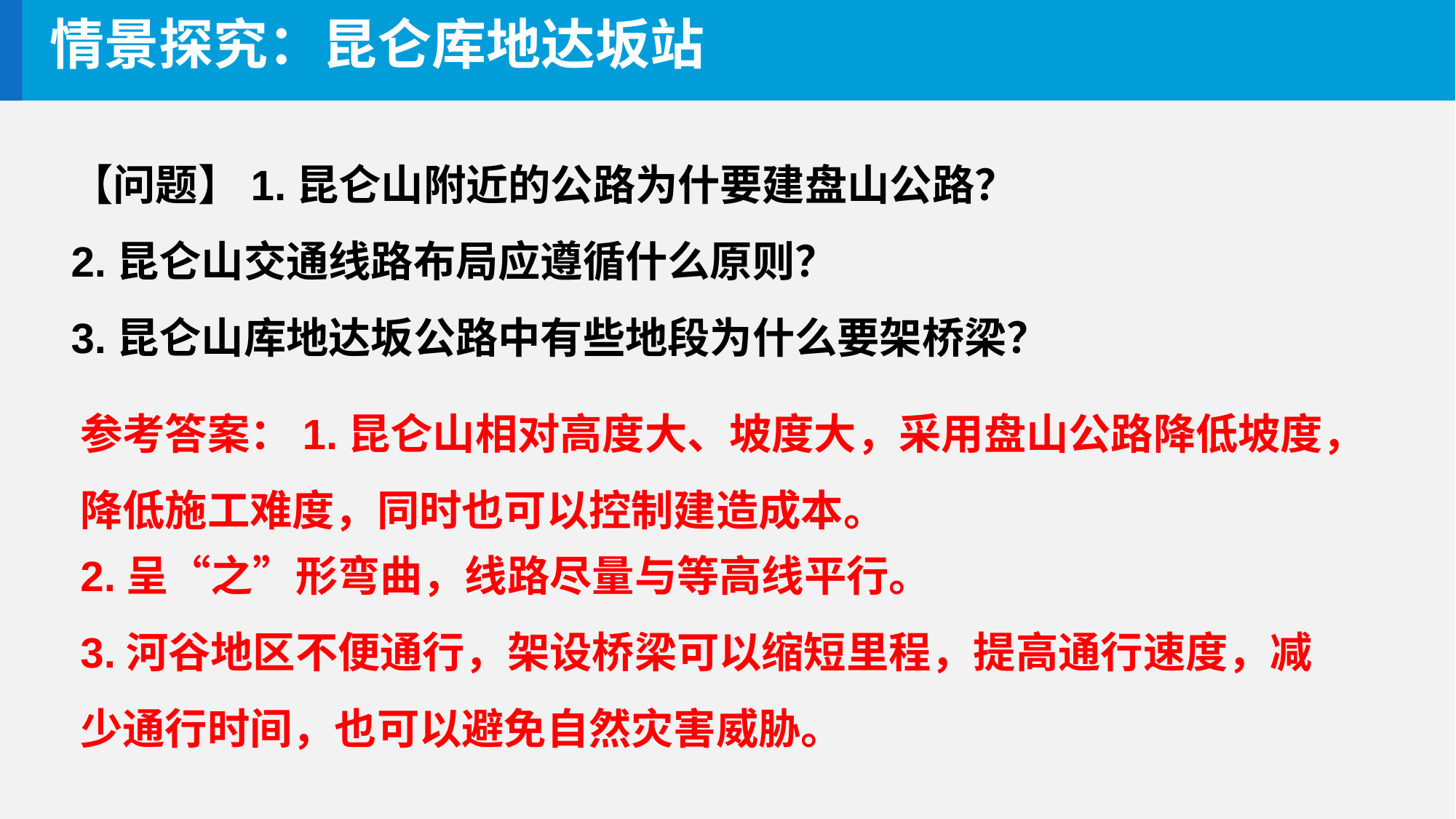

情景探究：昆仑库地达坂站
【问题】1.昆仑山附近的公路为什要建盘山公路？
2.昆仑山交通线路布局应遵循什么原则？
3.昆仑山库地达坂公路中有些地段为什么要架桥梁？
参考答案：1.昆仑山相对高度大、坡度大，采用盘山公路降低坡度，降低施工难度，同时也可以控制建造成本。
2.呈“之”形弯曲，线路尽量与等高线平行。
3.河谷地区不便通行，架设桥梁可以缩短里程，提高通行速度，减少通行时间，也可以避免自然灾害威胁。